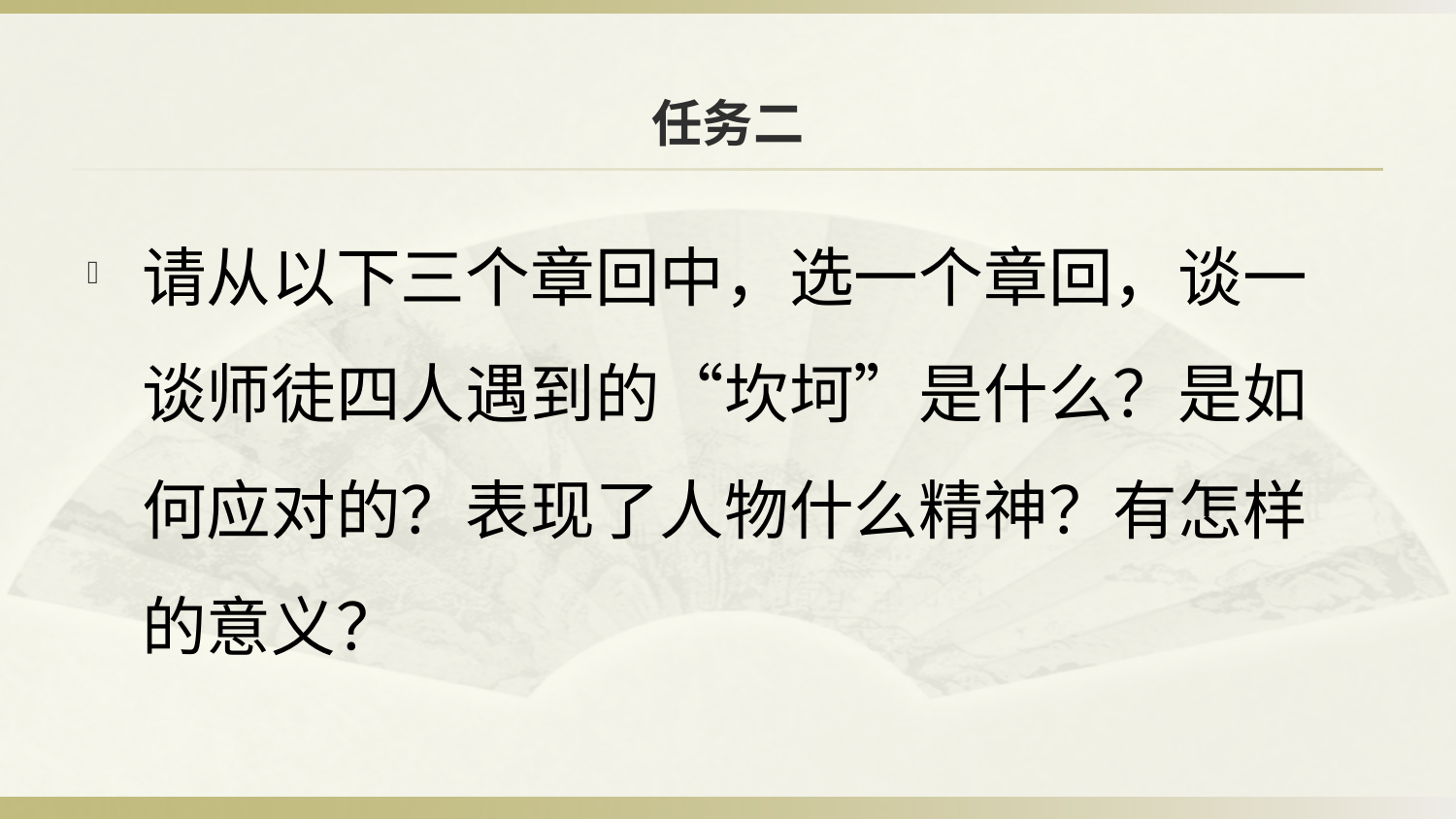

# 任务二
请从以下三个章回中，选一个章回，谈一谈师徒四人遇到的“坎坷”是什么？是如何应对的？表现了人物什么精神？有怎样的意义？